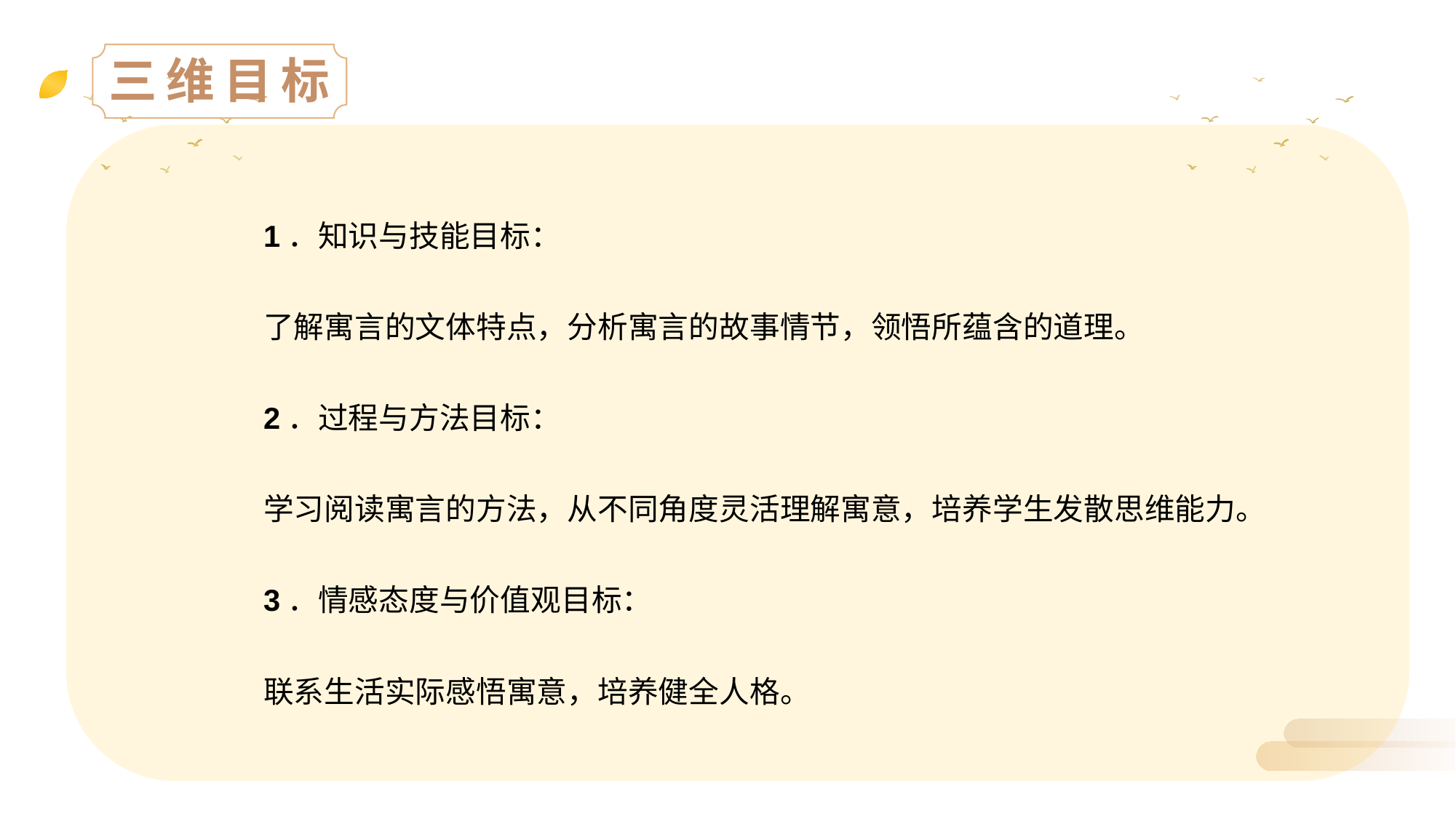

三维目标
1．知识与技能目标：
了解寓言的文体特点，分析寓言的故事情节，领悟所蕴含的道理。
2．过程与方法目标：
学习阅读寓言的方法，从不同角度灵活理解寓意，培养学生发散思维能力。
3．情感态度与价值观目标：
联系生活实际感悟寓意，培养健全人格。